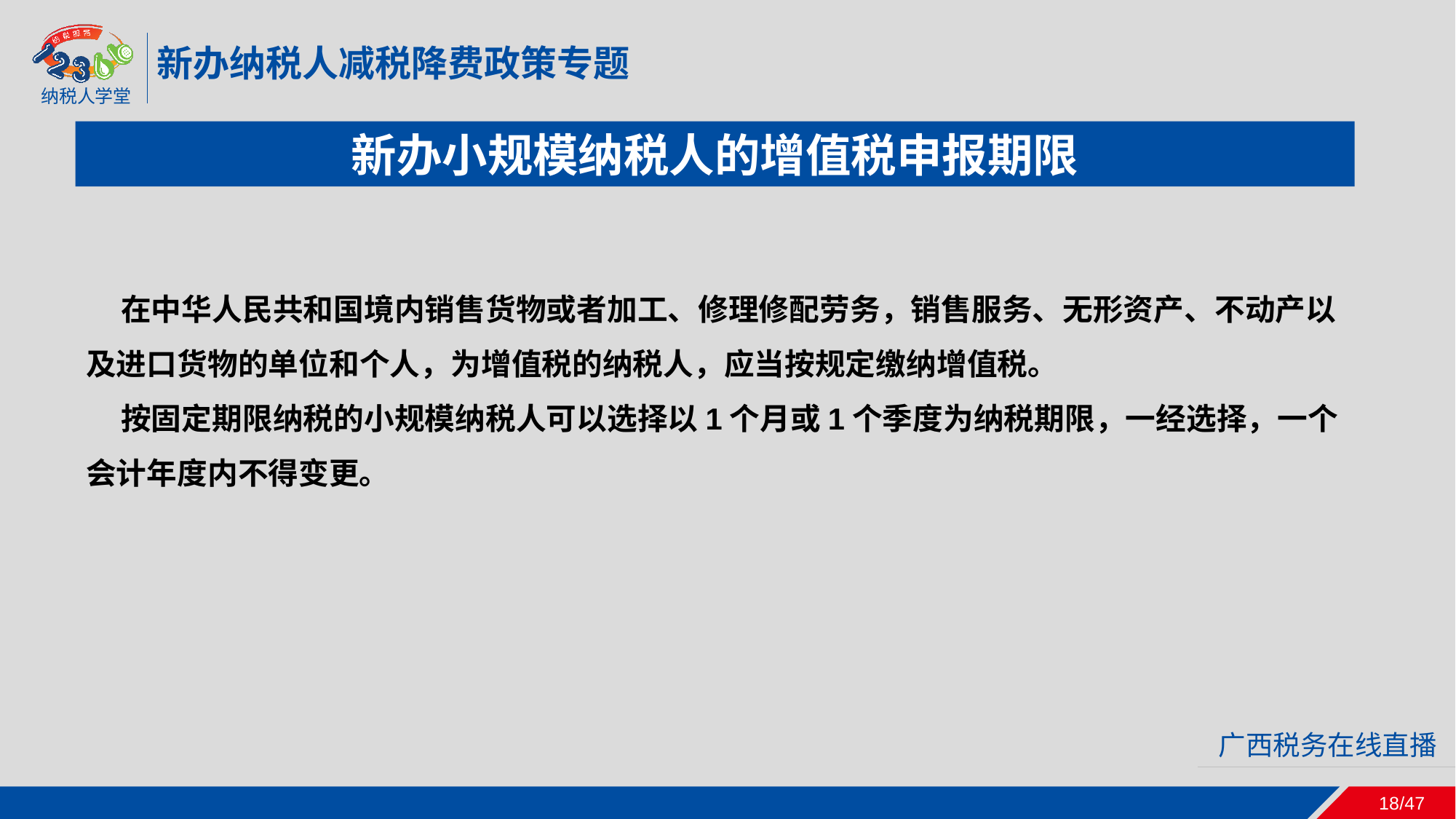

新办纳税人减税降费政策专题
新办小规模纳税人的增值税申报期限
    在中华人民共和国境内销售货物或者加工、修理修配劳务，销售服务、无形资产、不动产以及进口货物的单位和个人，为增值税的纳税人，应当按规定缴纳增值税。
    按固定期限纳税的小规模纳税人可以选择以1个月或1个季度为纳税期限，一经选择，一个会计年度内不得变更。